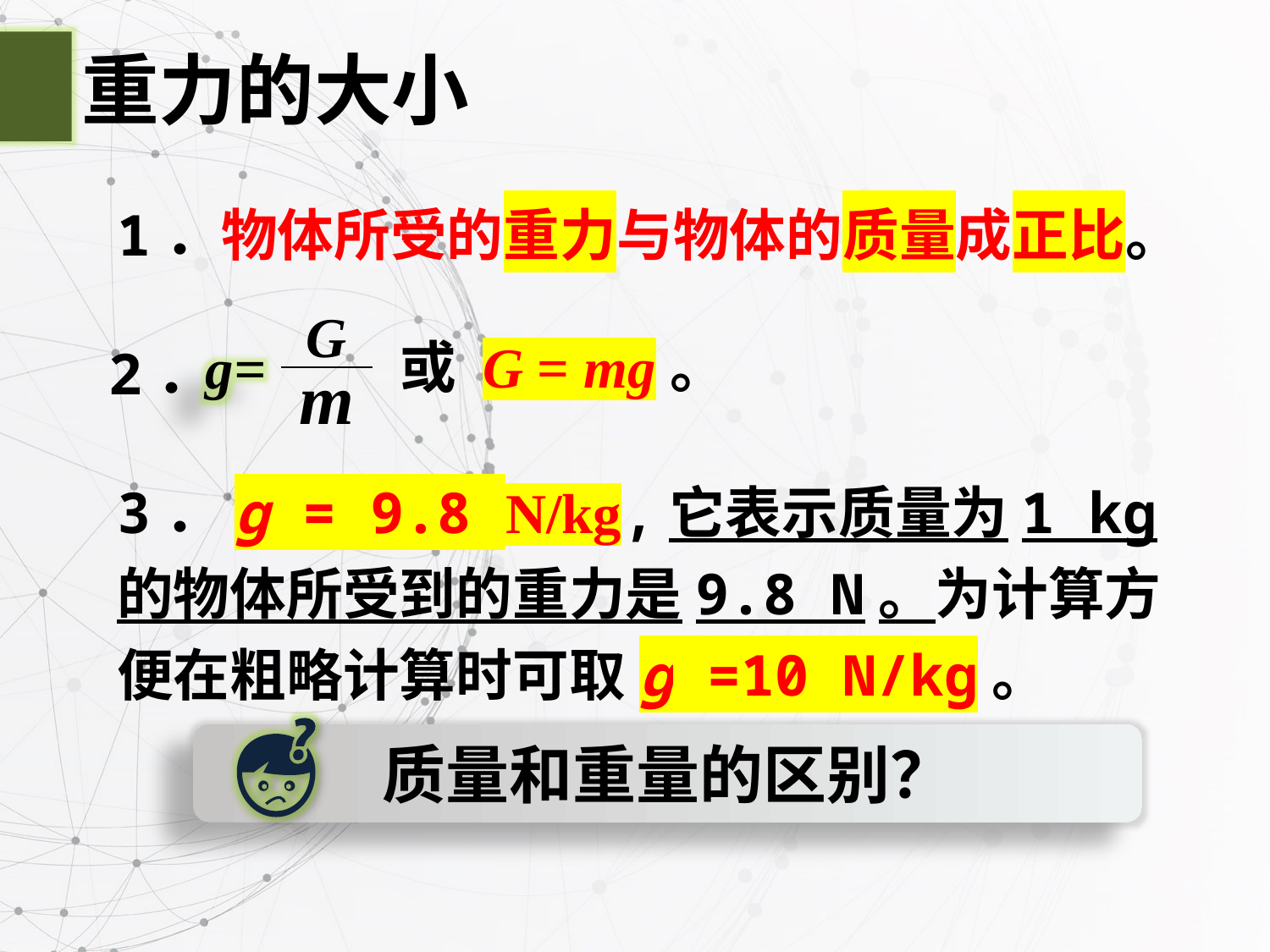

重力的大小
1．物体所受的重力与物体的质量成正比。
G
g=
m
或 G = mg。
2．
3．g = 9.8 N/kg,它表示质量为1 kg 的物体所受到的重力是9.8 N。为计算方便在粗略计算时可取g =10 N/kg。

质量和重量的区别？